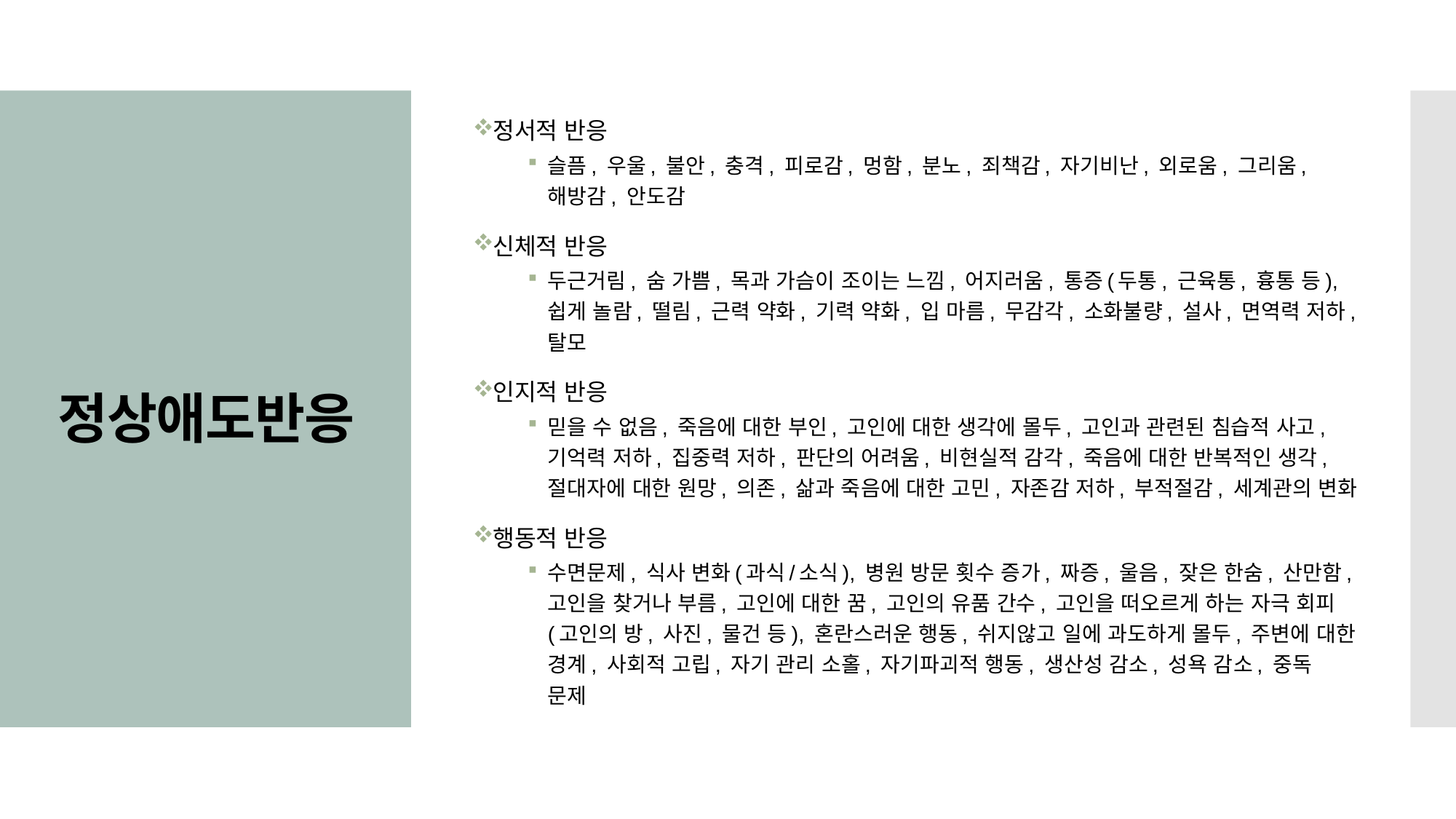

정서적 반응
슬픔, 우울, 불안, 충격, 피로감, 멍함, 분노, 죄책감, 자기비난, 외로움, 그리움, 해방감, 안도감
신체적 반응
두근거림, 숨 가쁨, 목과 가슴이 조이는 느낌, 어지러움, 통증(두통, 근육통, 흉통 등), 쉽게 놀람, 떨림, 근력 약화, 기력 약화, 입 마름, 무감각, 소화불량, 설사, 면역력 저하, 탈모
인지적 반응
믿을 수 없음, 죽음에 대한 부인, 고인에 대한 생각에 몰두, 고인과 관련된 침습적 사고, 기억력 저하, 집중력 저하, 판단의 어려움, 비현실적 감각, 죽음에 대한 반복적인 생각, 절대자에 대한 원망, 의존, 삶과 죽음에 대한 고민, 자존감 저하, 부적절감, 세계관의 변화
행동적 반응
수면문제, 식사 변화(과식/소식), 병원 방문 횟수 증가, 짜증, 울음, 잦은 한숨, 산만함, 고인을 찾거나 부름, 고인에 대한 꿈, 고인의 유품 간수, 고인을 떠오르게 하는 자극 회피(고인의 방, 사진, 물건 등), 혼란스러운 행동, 쉬지않고 일에 과도하게 몰두, 주변에 대한 경계, 사회적 고립, 자기 관리 소홀, 자기파괴적 행동, 생산성 감소, 성욕 감소, 중독 문제
# 정상애도반응